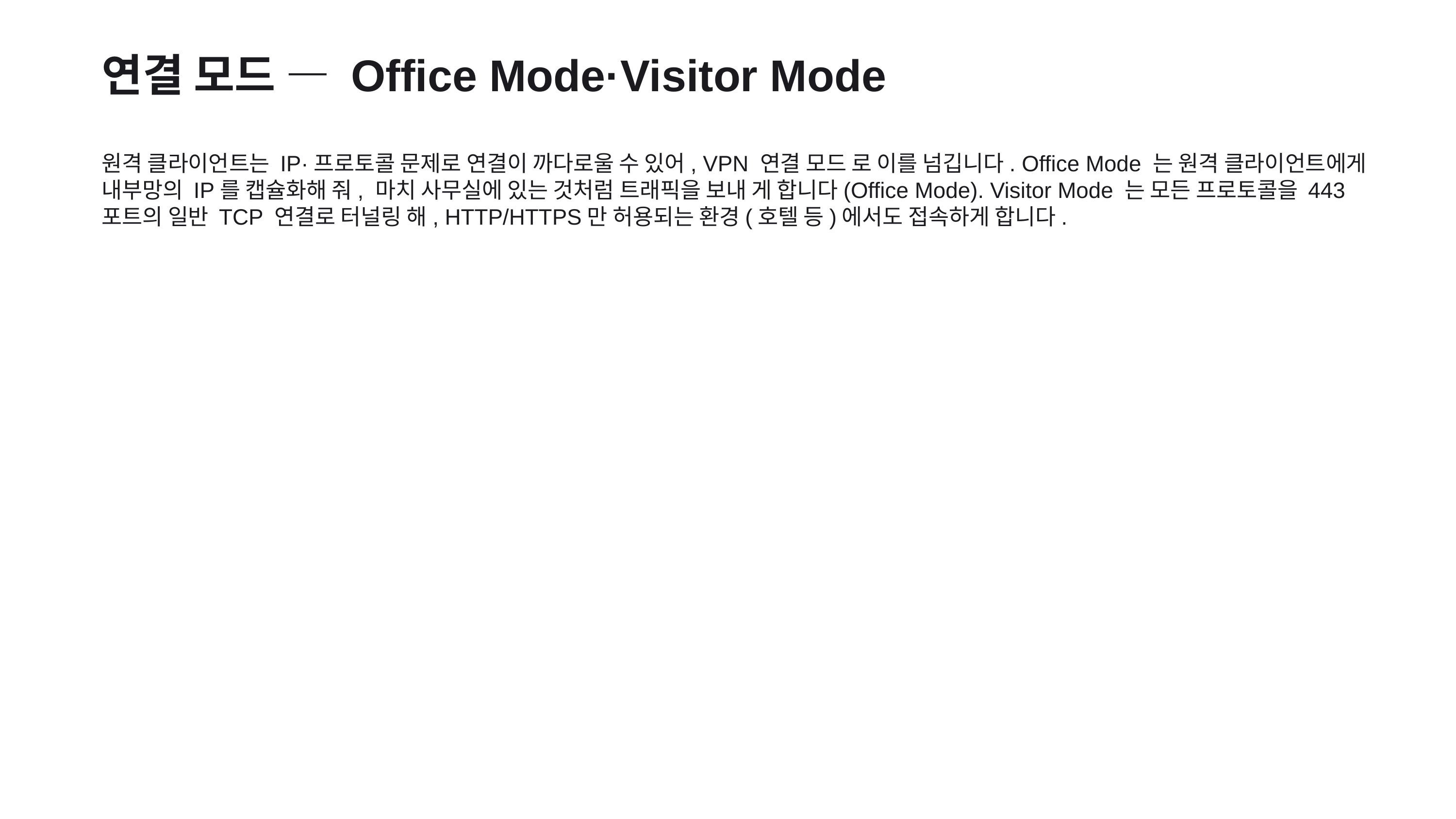

연결 모드 — Office Mode·Visitor Mode
원격 클라이언트는 IP·프로토콜 문제로 연결이 까다로울 수 있어, VPN 연결 모드 로 이를 넘깁니다. Office Mode 는 원격 클라이언트에게 내부망의 IP를 캡슐화해 줘, 마치 사무실에 있는 것처럼 트래픽을 보내 게 합니다(Office Mode). Visitor Mode 는 모든 프로토콜을 443 포트의 일반 TCP 연결로 터널링 해, HTTP/HTTPS만 허용되는 환경(호텔 등)에서도 접속하게 합니다.